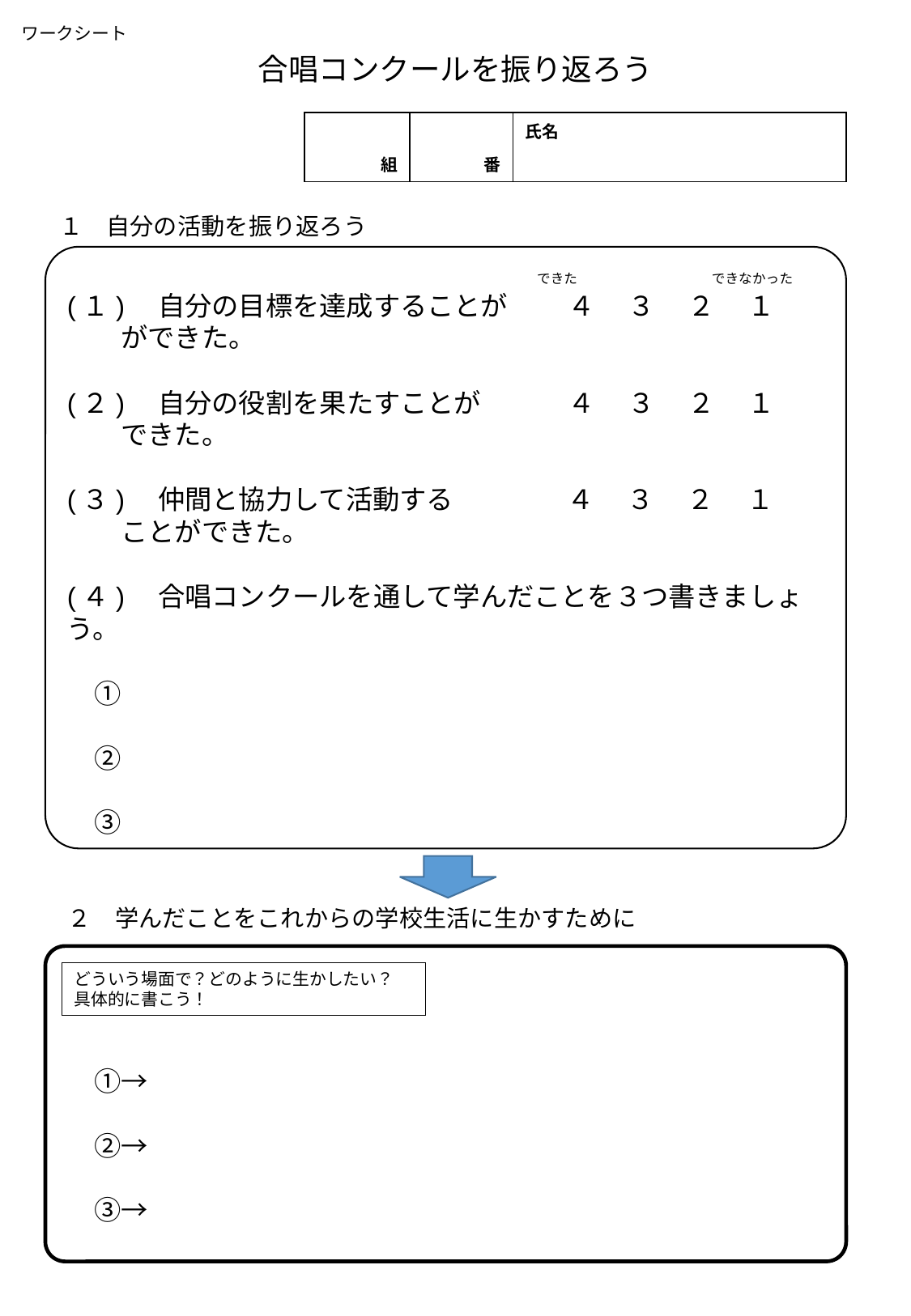

ワークシート
合唱コンクールを振り返ろう
| 組 | 番 | 氏名 |
| --- | --- | --- |
　１　自分の活動を振り返ろう
　　　　　　　　　　　　　　　 　　 できた　　 　   　　　　　　できなかった
(１)　自分の目標を達成することが　　 ４　 ３　 ２　 １
　　ができた。

(２)　自分の役割を果たすことが　　 　４ 　３ 　２ 　１
　　できた。

(３)　仲間と協力して活動する　　　　 ４ 　３　 ２ 　１
　　ことができた。

(４)　合唱コンクールを通して学んだことを３つ書きましょう。

　①

　②

　③

　①→

　②→

　③→

２　学んだことをこれからの学校生活に生かすために

どういう場面で？どのように生かしたい？
具体的に書こう！